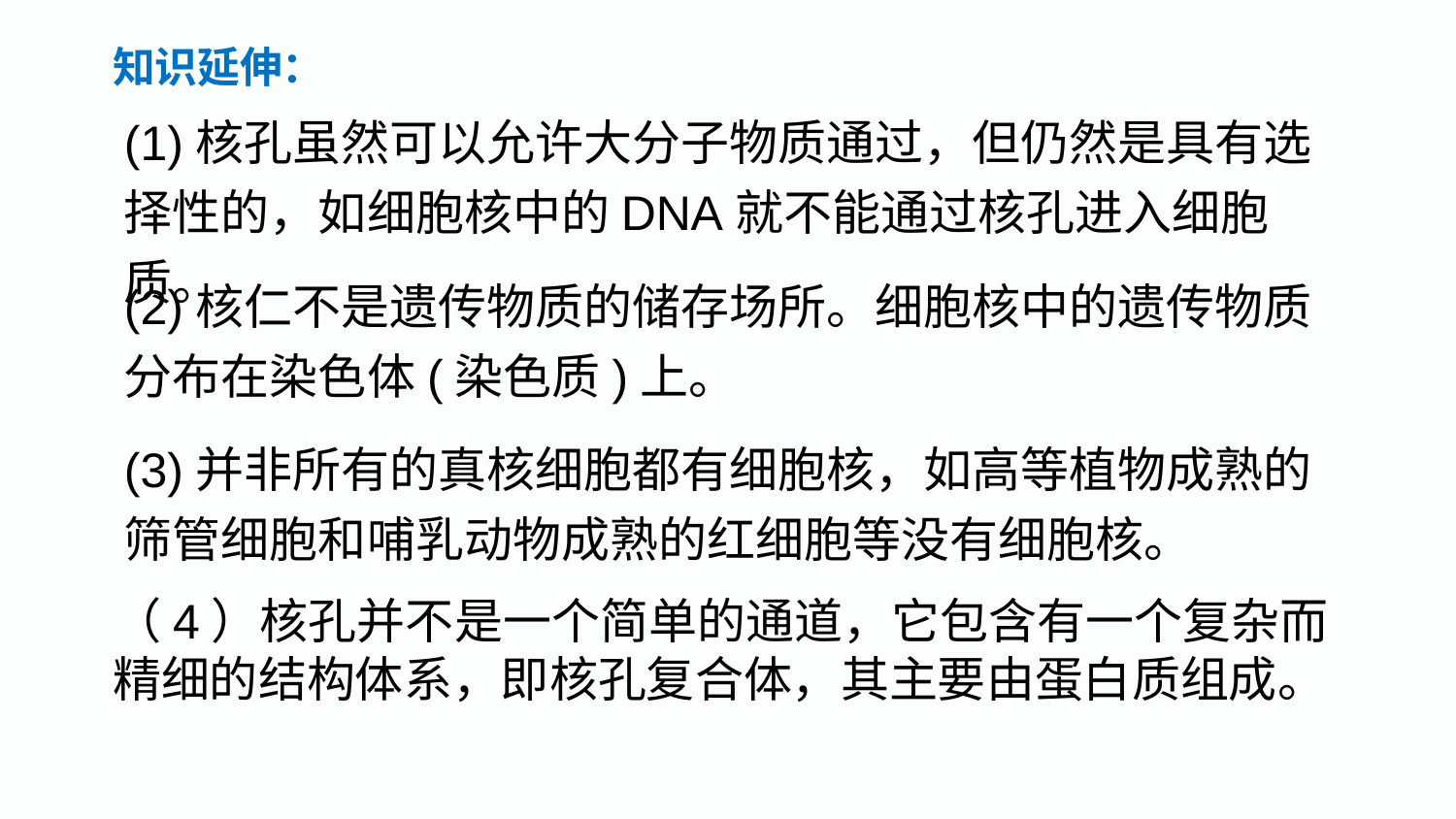

知识延伸：
(1)核孔虽然可以允许大分子物质通过，但仍然是具有选择性的，如细胞核中的DNA就不能通过核孔进入细胞质。
(2)核仁不是遗传物质的储存场所。细胞核中的遗传物质分布在染色体(染色质)上。
(3)并非所有的真核细胞都有细胞核，如高等植物成熟的筛管细胞和哺乳动物成熟的红细胞等没有细胞核。
（4）核孔并不是一个简单的通道，它包含有一个复杂而精细的结构体系，即核孔复合体，其主要由蛋白质组成。